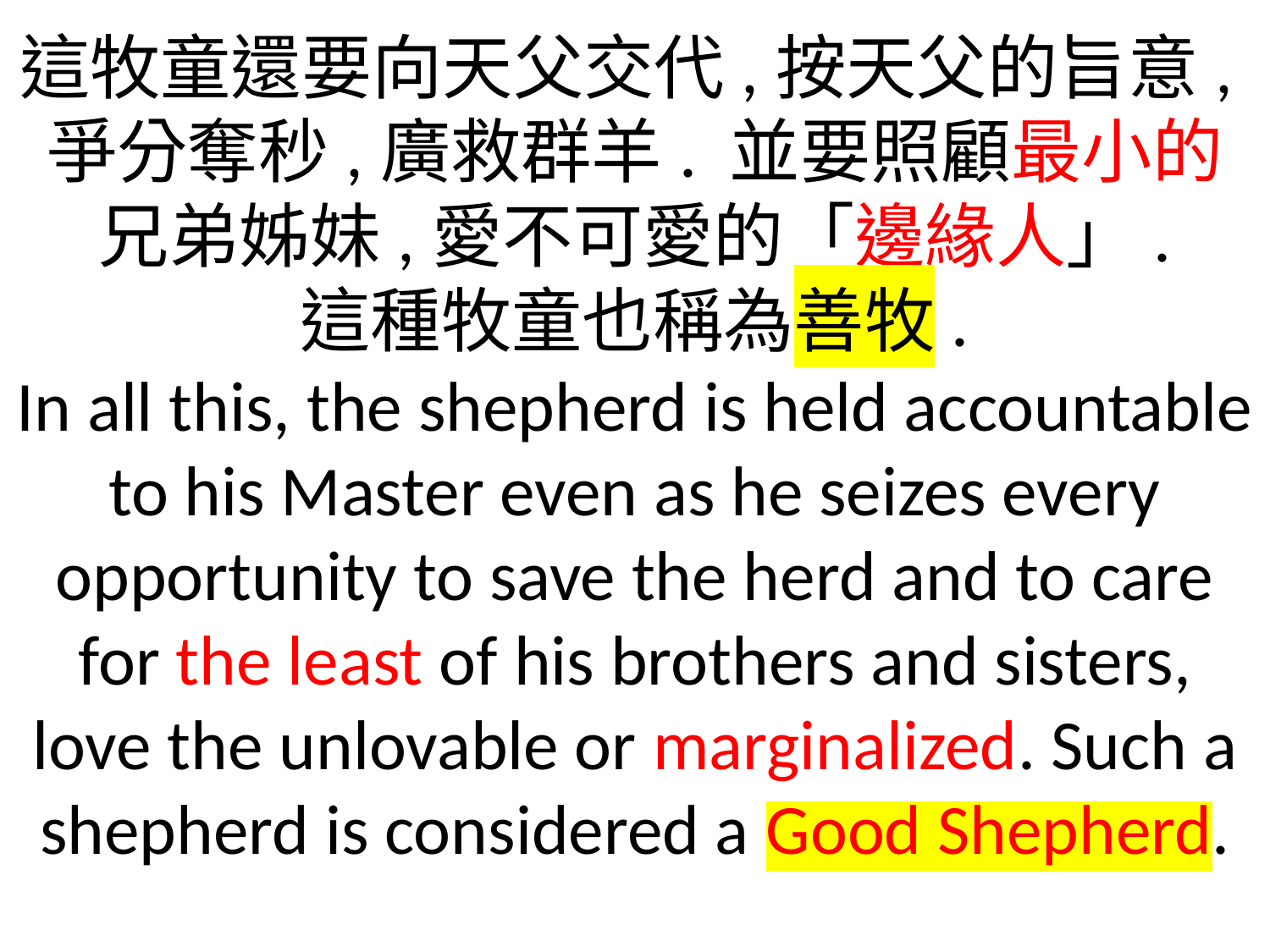

這牧童還要向天父交代,按天父的旨意,爭分奪秒,廣救群羊. 並要照顧最小的兄弟姊妹,愛不可愛的「邊緣人」.
這種牧童也稱為善牧.
In all this, the shepherd is held accountable to his Master even as he seizes every opportunity to save the herd and to care for the least of his brothers and sisters, love the unlovable or marginalized. Such a shepherd is considered a Good Shepherd.